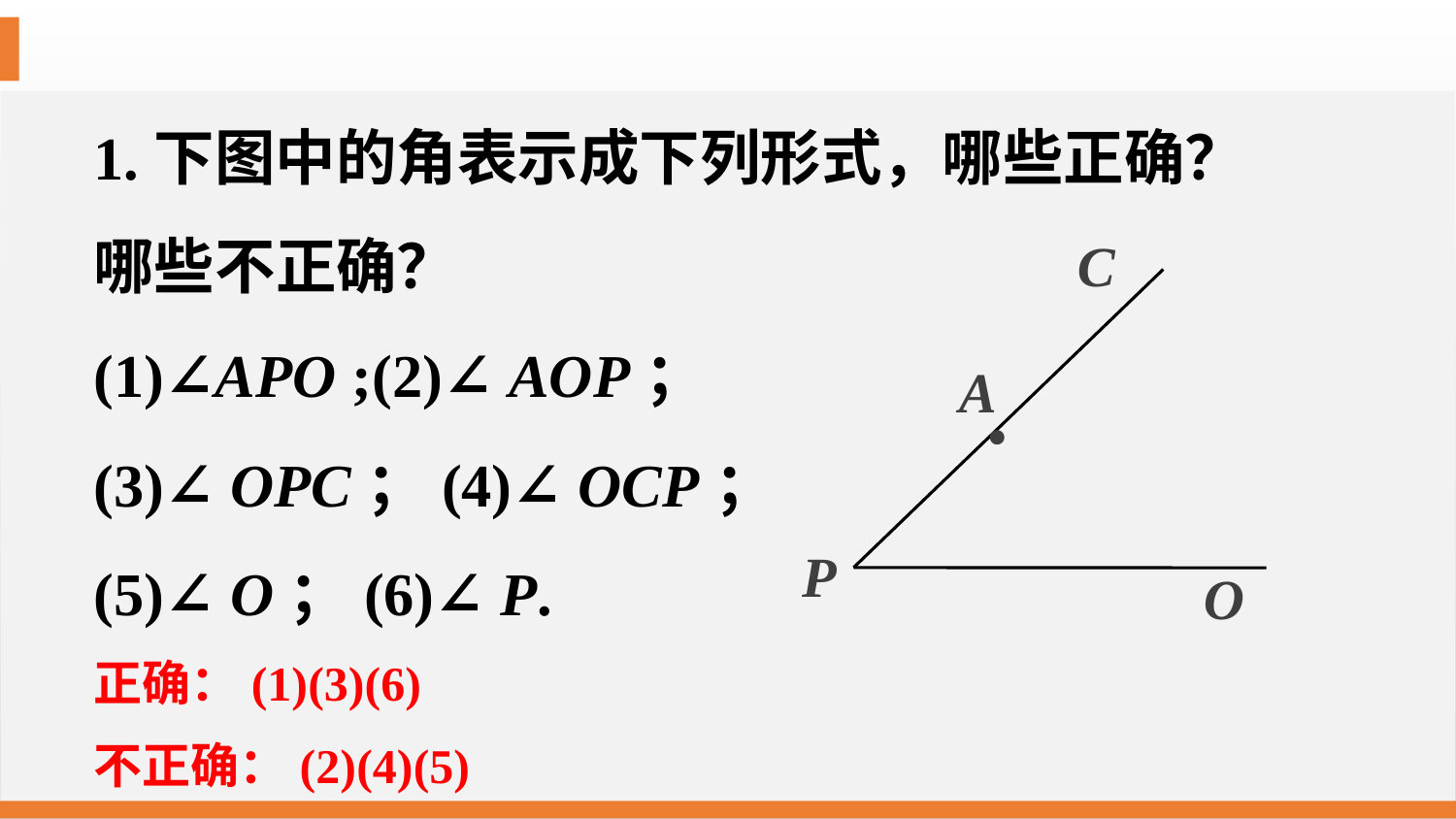

1.下图中的角表示成下列形式，哪些正确？
哪些不正确？
(1)∠APO ;(2)∠ AOP；
(3)∠ OPC；(4)∠ OCP；
(5)∠ O；(6)∠ P.
C

A
·
P
O

正确：(1)(3)(6)
不正确：(2)(4)(5)